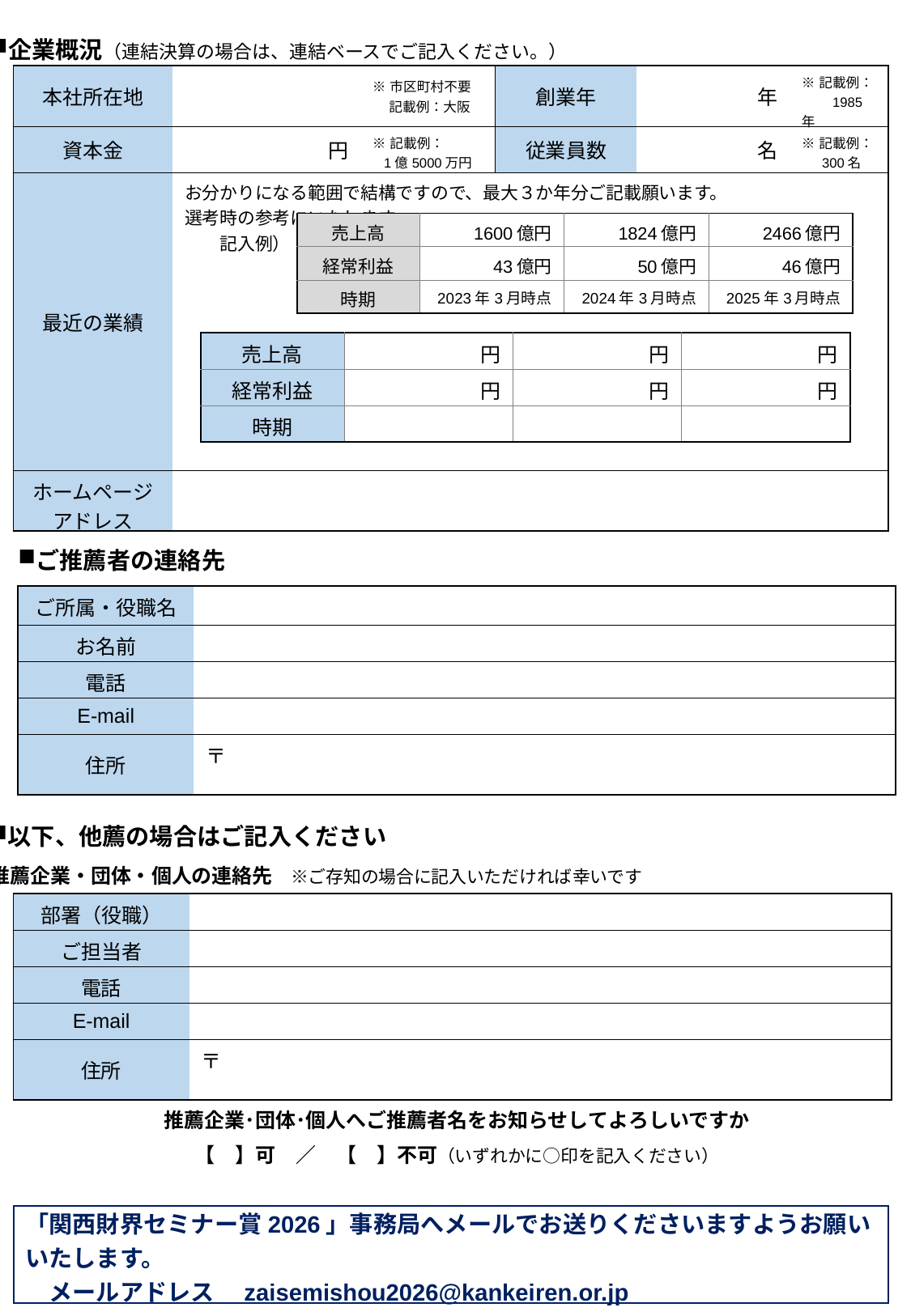

企業概況（連結決算の場合は、連結ベースでご記入ください。）
| 本社所在地 |  | ※市区町村不要 　 記載例：大阪 | 創業年 | 年 | ※記載例： 　　1985年 |
| --- | --- | --- | --- | --- | --- |
| 資本金 | 円 | ※記載例： 1億5000万円 | 従業員数 | 名 | ※記載例： 　 300名 |
| 最近の業績 | お分かりになる範囲で結構ですので、最大３か年分ご記載願います。 選考時の参考にいたします。 　　記入例） |  |  |  |  |
| ホームページ アドレス |  |  |  |  |  |
| 売上高 | 1600億円 | 1824億円 | 2466億円 |
| --- | --- | --- | --- |
| 経常利益 | 43億円 | 50億円 | 46億円 |
| 時期 | 2023年3月時点 | 2024年3月時点 | 2025年3月時点 |
| 売上高 | 円 | 円 | 円 |
| --- | --- | --- | --- |
| 経常利益 | 円 | 円 | 円 |
| 時期 |  |  |  |
ご推薦者の連絡先
| ご所属・役職名 |  |
| --- | --- |
| お名前 |  |
| 電話 |  |
| E-mail |  |
| 住所 | 〒 |
以下、他薦の場合はご記入ください
推薦企業・団体・個人の連絡先　※ご存知の場合に記入いただければ幸いです
| 部署（役職） |  |
| --- | --- |
| ご担当者 |  |
| 電話 |  |
| E-mail |  |
| 住所 | 〒 |
推薦企業･団体･個人へご推薦者名をお知らせしてよろしいですか
【　】可　／　【　】不可（いずれかに○印を記入ください）
「関西財界セミナー賞2026」事務局へメールでお送りくださいますようお願いいたします。
　メールアドレス　zaisemishou2026@kankeiren.or.jp